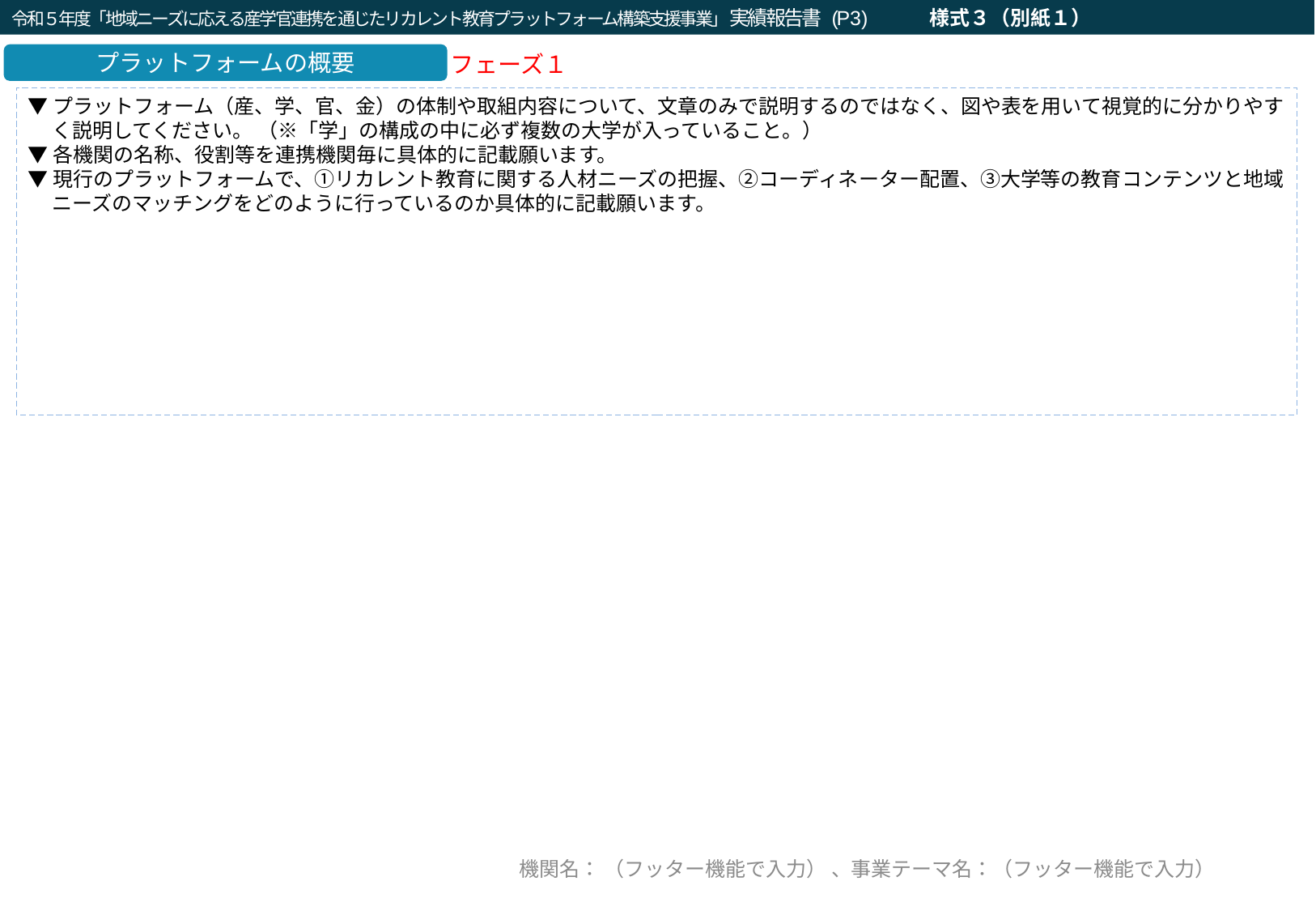

令和５年度「地域ニーズに応える産学官連携を通じたリカレント教育プラットフォーム構築支援事業」実績報告書 (P3)　　　様式３（別紙１）
令和２年度「就職・転職支援のための大学リカレント教育推進事業（就職・転職支援のためのリカレント教育プログラムの開発・実施）」企画提案書（a：求職支援）(P3)
プラットフォームの概要
フェーズ１
▼プラットフォーム（産、学、官、金）の体制や取組内容について、文章のみで説明するのではなく、図や表を用いて視覚的に分かりやすく説明してください。 （※「学」の構成の中に必ず複数の大学が入っていること。）
▼各機関の名称、役割等を連携機関毎に具体的に記載願います。
▼現行のプラットフォームで、①リカレント教育に関する人材ニーズの把握、②コーディネーター配置、③大学等の教育コンテンツと地域ニーズのマッチングをどのように行っているのか具体的に記載願います。

機関名： （フッター機能で入力） 、事業テーマ名：（フッター機能で入力）